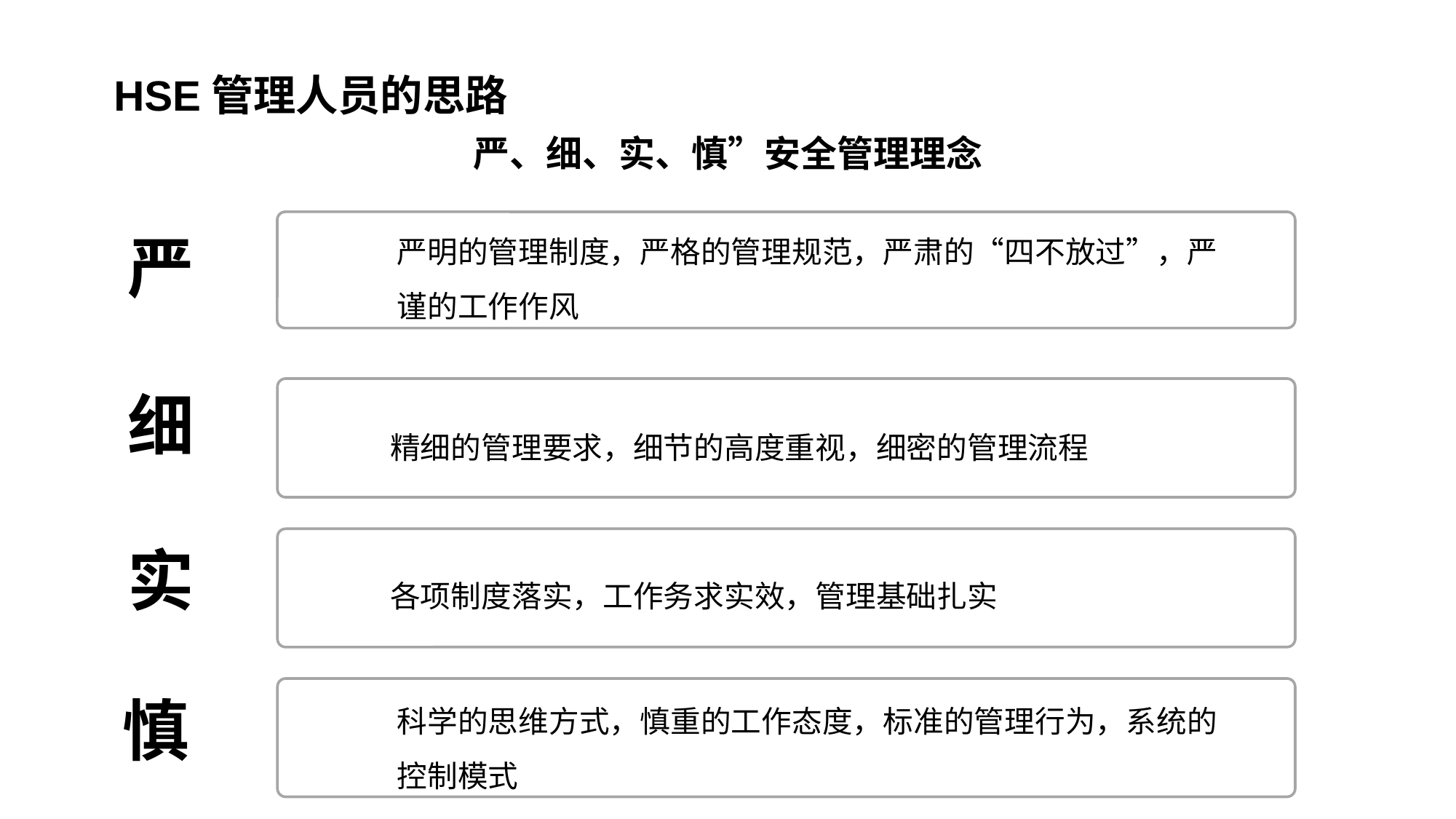

HSE管理人员的思路
严、细、实、慎”安全管理理念
严明的管理制度，严格的管理规范，严肃的“四不放过”，严谨的工作作风

严

细

精细的管理要求，细节的高度重视，细密的管理流程

实
各项制度落实，工作务求实效，管理基础扎实

科学的思维方式，慎重的工作态度，标准的管理行为，系统的控制模式
慎